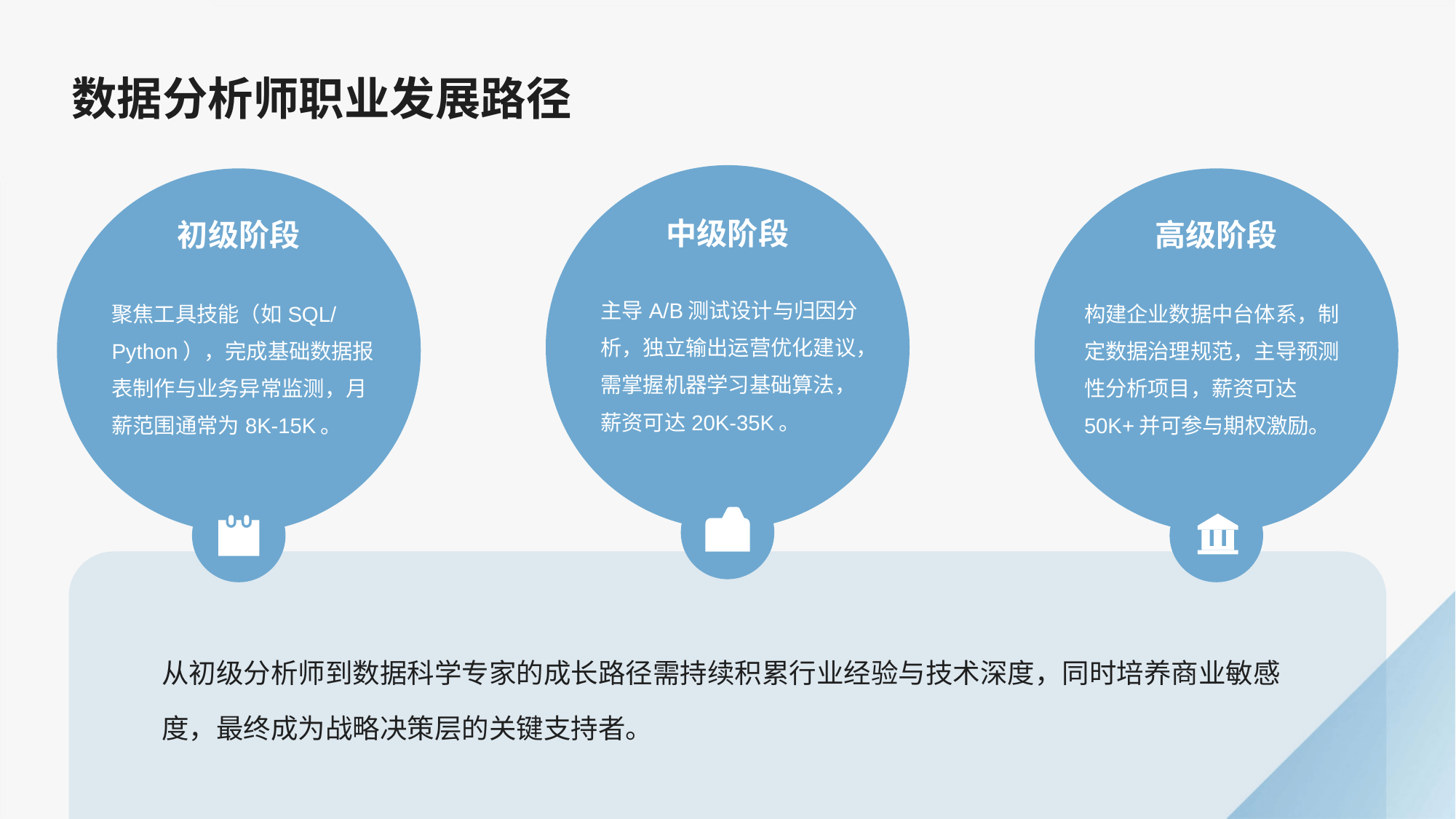

数据分析师职业发展路径

中级阶段
初级阶段
高级阶段
主导A/B测试设计与归因分析，独立输出运营优化建议，需掌握机器学习基础算法，薪资可达20K-35K。
聚焦工具技能（如SQL/Python），完成基础数据报表制作与业务异常监测，月薪范围通常为8K-15K。
构建企业数据中台体系，制定数据治理规范，主导预测性分析项目，薪资可达50K+并可参与期权激励。

从初级分析师到数据科学专家的成长路径需持续积累行业经验与技术深度，同时培养商业敏感度，最终成为战略决策层的关键支持者。